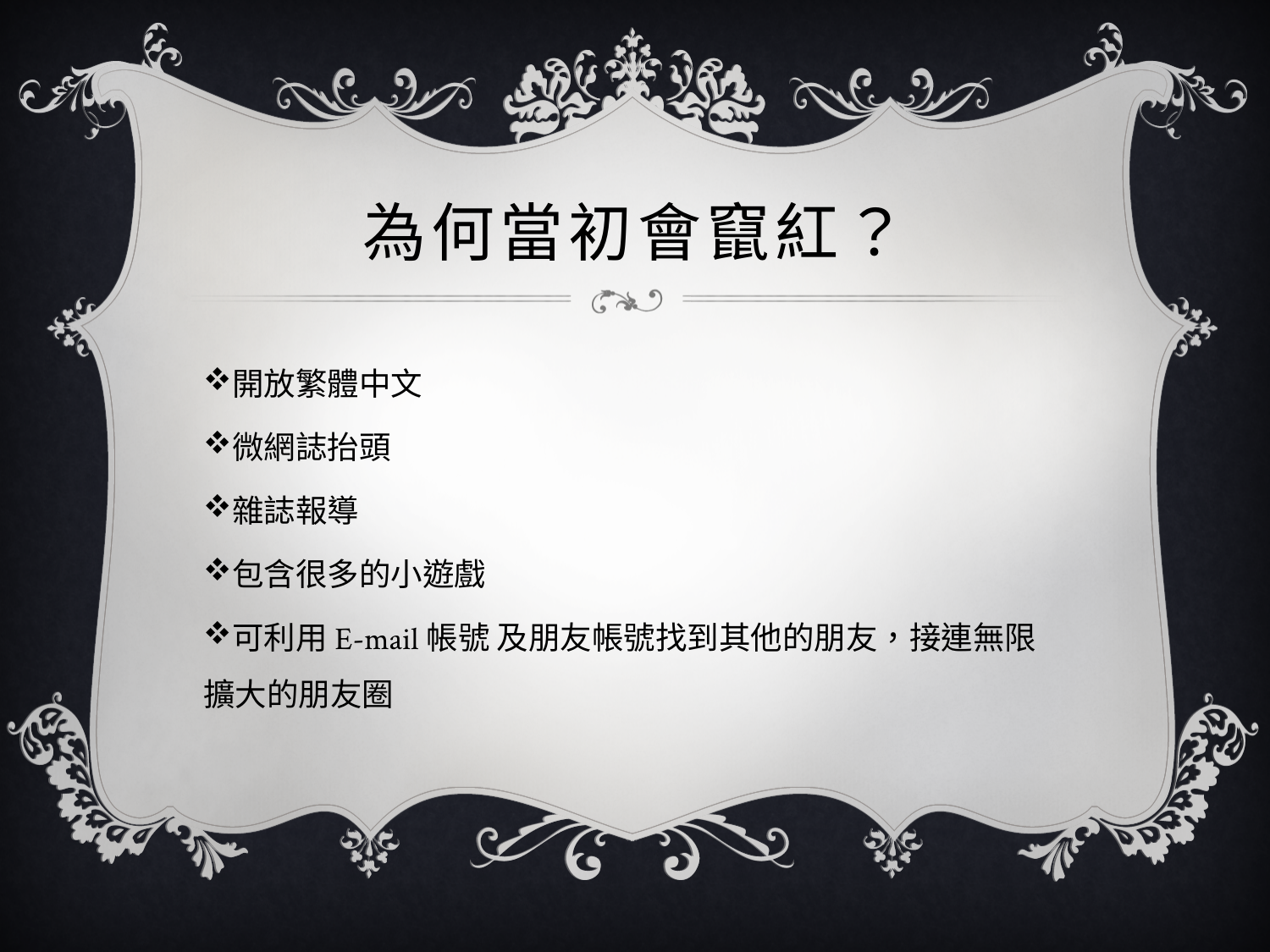

# 為何當初會竄紅？
開放繁體中文
微網誌抬頭
雜誌報導
包含很多的小遊戲
可利用E-mail帳號 及朋友帳號找到其他的朋友，接連無限擴大的朋友圈